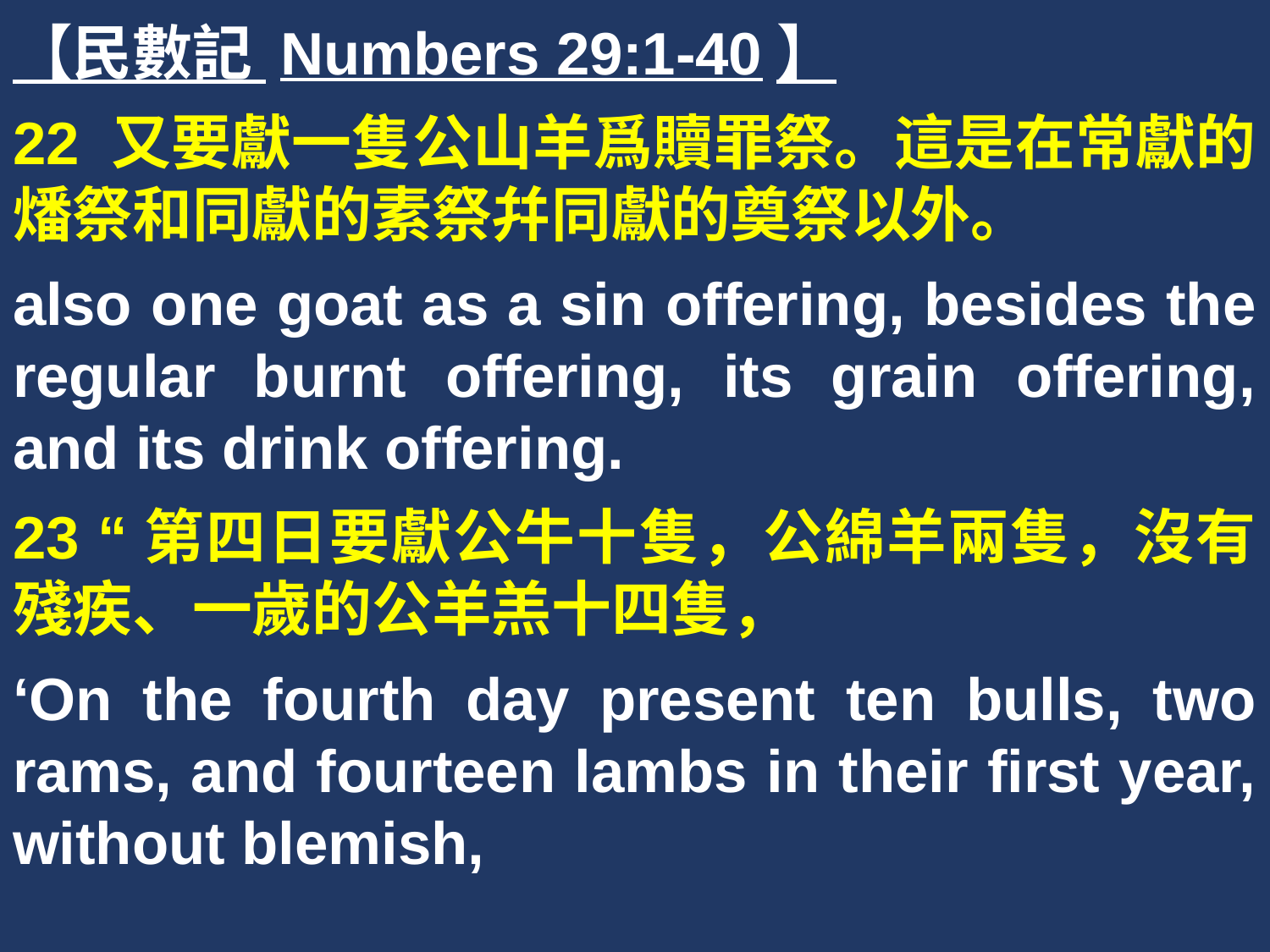

【民數記 Numbers 29:1-40】
22 又要獻一隻公山羊爲贖罪祭。這是在常獻的燔祭和同獻的素祭幷同獻的奠祭以外。
also one goat as a sin offering, besides the regular burnt offering, its grain offering, and its drink offering.
23 “第四日要獻公牛十隻，公綿羊兩隻，沒有殘疾、一歲的公羊羔十四隻，
‘On the fourth day present ten bulls, two rams, and fourteen lambs in their first year, without blemish,